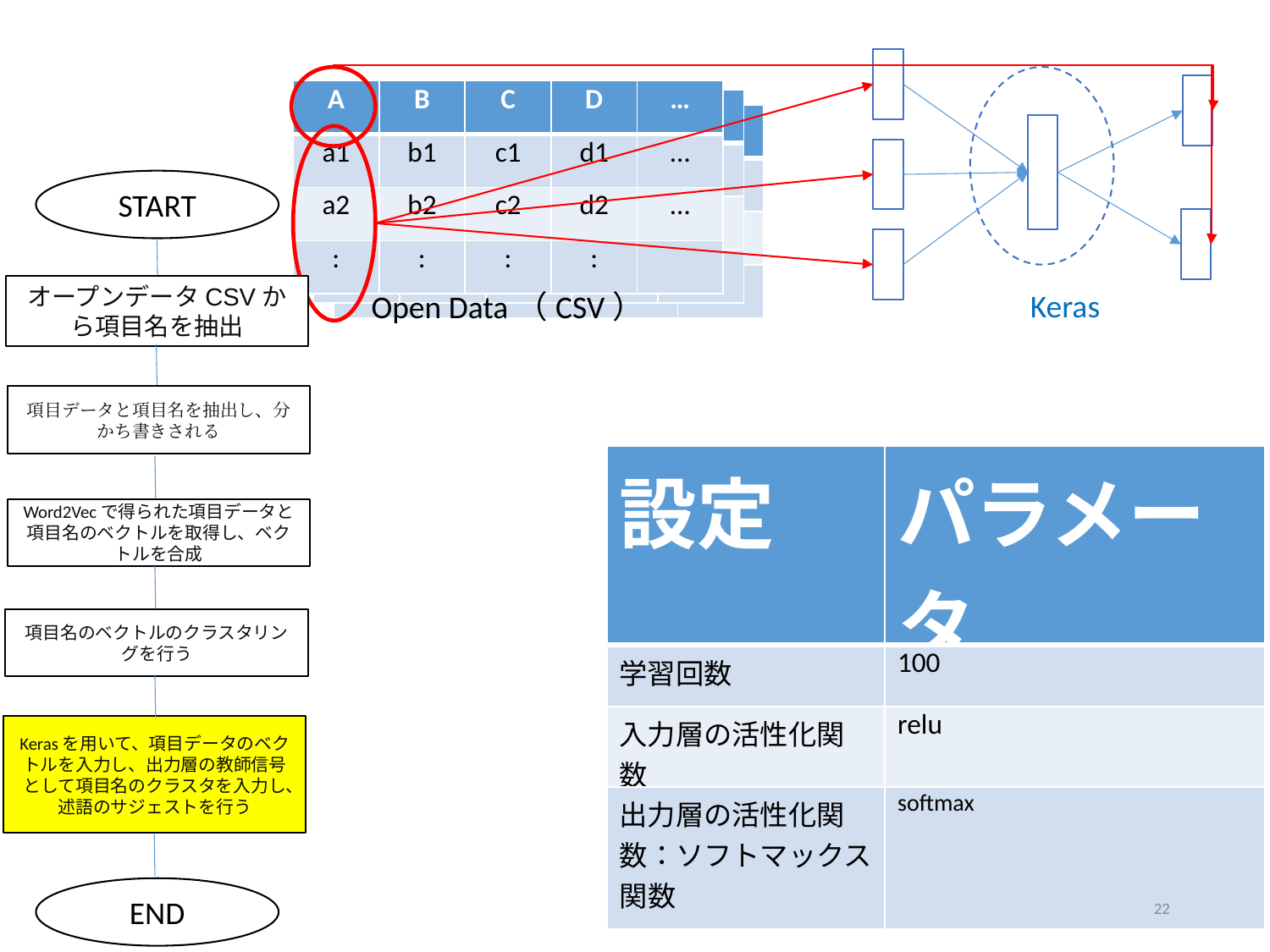

| A | B | C | D | … |
| --- | --- | --- | --- | --- |
| a1 | b1 | c1 | d1 | … |
| a2 | b2 | c2 | d2 | … |
| : | : | : | : |  |
| A | B | C | D | … |
| --- | --- | --- | --- | --- |
| a1 | b1 | c1 | d1 | … |
| a2 | b2 | c2 | d2 | … |
| : | : | : | : |  |

| A | B | C | D | … |
| --- | --- | --- | --- | --- |
| a1 | b1 | c1 | d1 | … |
| a2 | b2 | c2 | d2 | … |
| : | : | : | : |  |

START

オープンデータCSVから項目名を抽出
Keras
Open Data（CSV）
項目データと項目名を抽出し、分かち書きされる
| 設定 | パラメータ |
| --- | --- |
| 学習回数 | 100 |
| 入力層の活性化関数 | relu |
| 出力層の活性化関数：ソフトマックス関数 | softmax |
Word2Vecで得られた項目データと項目名のベクトルを取得し、ベクトルを合成

項目名のベクトルのクラスタリングを行う
Kerasを用いて、項目データのベクトルを入力し、出力層の教師信号として項目名のクラスタを入力し、述語のサジェストを行う
END
22